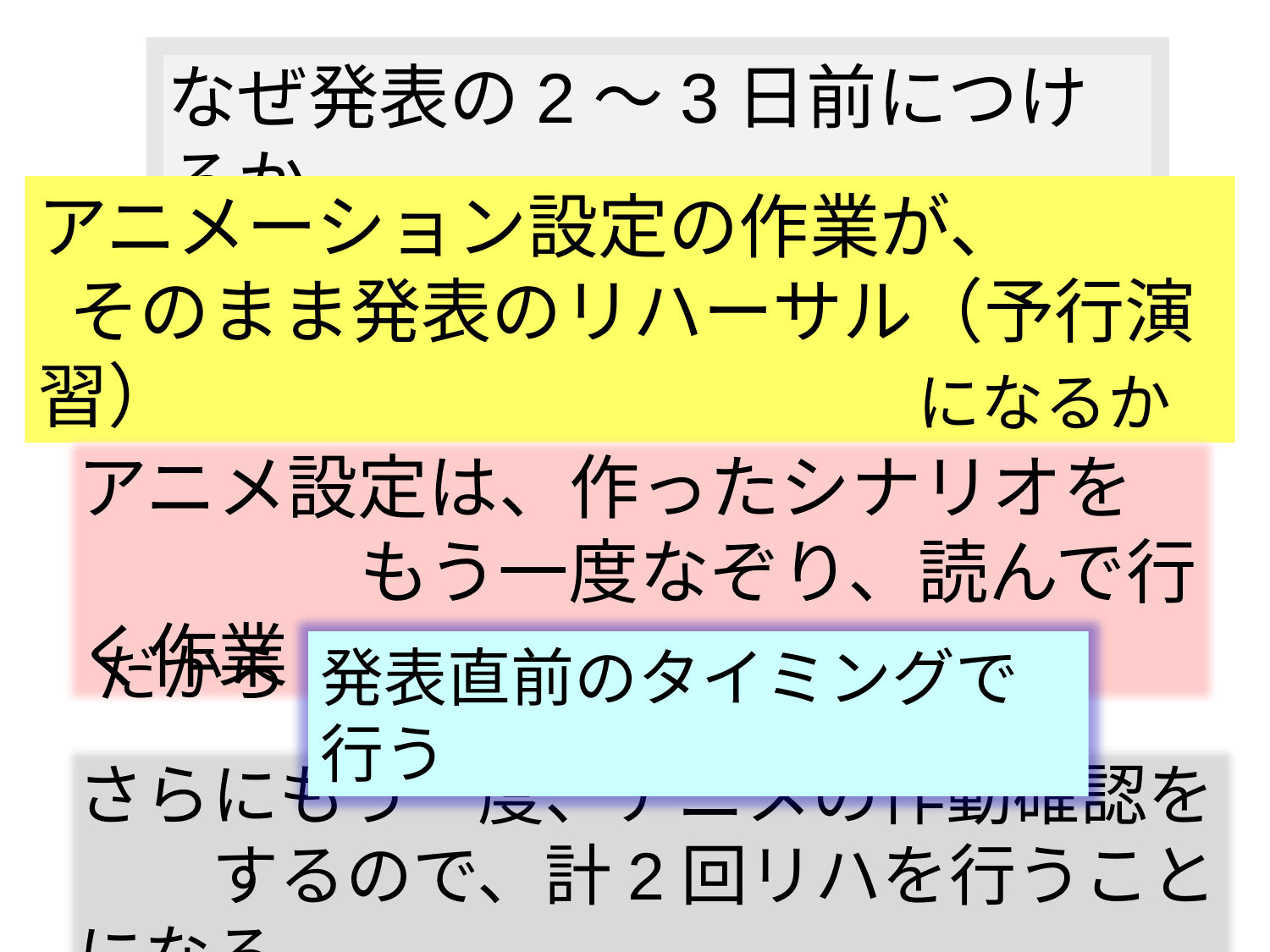

なぜ発表の2～3日前につけるか
アニメーション設定の作業が、
　そのまま発表のリハーサル（予行演習）
になるから
アニメ設定は、作ったシナリオを
　　　　もう一度なぞり、読んで行く作業
だから
発表直前のタイミングで行う
さらにもう一度、アニメの作動確認を
　　するので、計2回リハを行うことになる